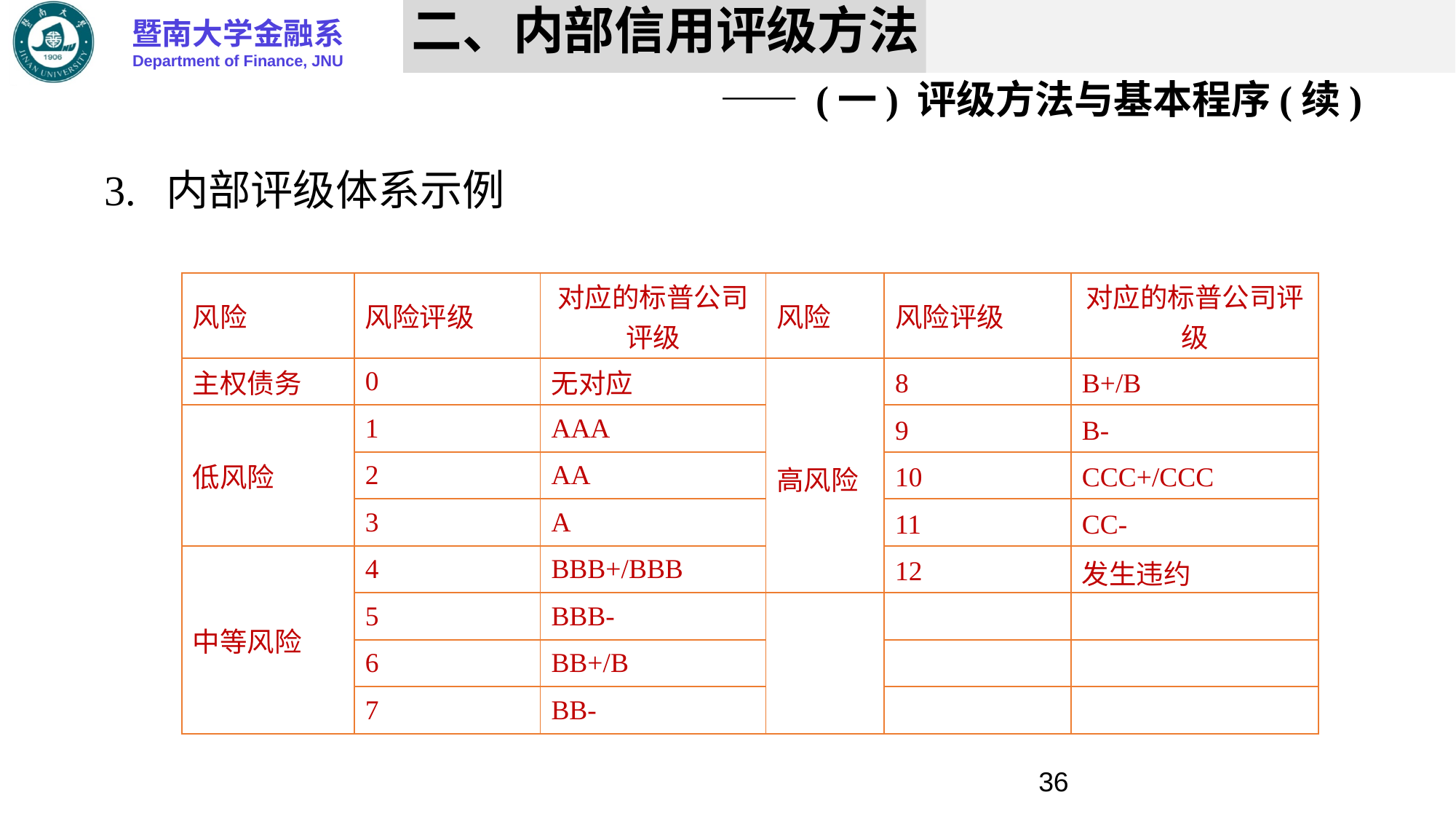

# 二、内部信用评级方法 —— (一) 评级方法与基本程序(续)
3.	内部评级体系示例

| 风险 | 风险评级 | 对应的标普公司评级 | 风险 | 风险评级 | 对应的标普公司评级 |
| --- | --- | --- | --- | --- | --- |
| 主权债务 | 0 | 无对应 | 高风险 | 8 | B+/B |
| 低风险 | 1 | AAA |  | 9 | B- |
|  | 2 | AA |  | 10 | CCC+/CCC |
|  | 3 | A |  | 11 | CC- |
| 中等风险 | 4 | BBB+/BBB |  | 12 | 发生违约 |
|  | 5 | BBB- |  |  |  |
|  | 6 | BB+/B |  |  |  |
|  | 7 | BB- |  |  |  |
36